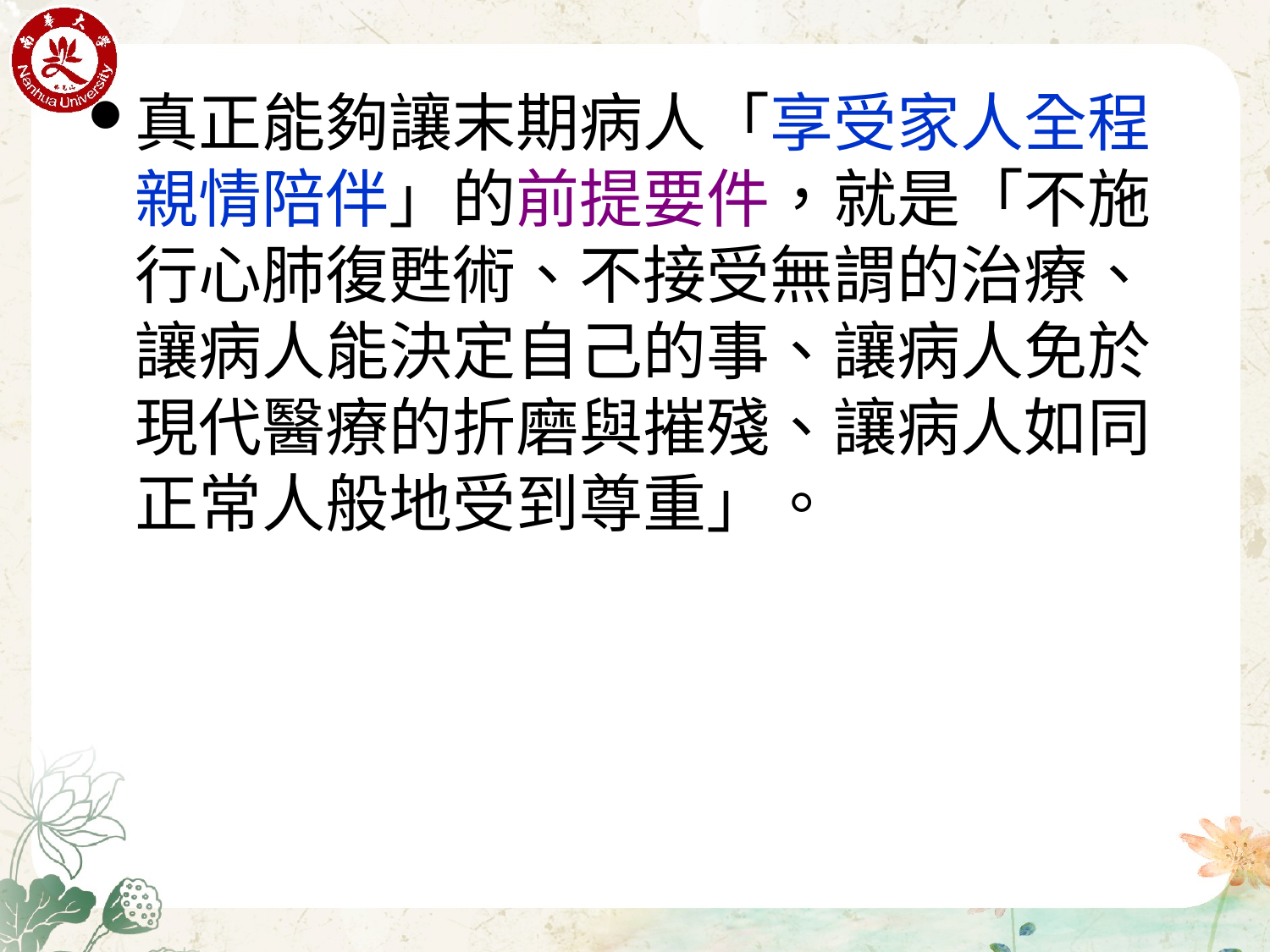

真正能夠讓末期病人「享受家人全程親情陪伴」的前提要件，就是「不施行心肺復甦術、不接受無謂的治療、讓病人能決定自己的事、讓病人免於現代醫療的折磨與摧殘、讓病人如同正常人般地受到尊重」。